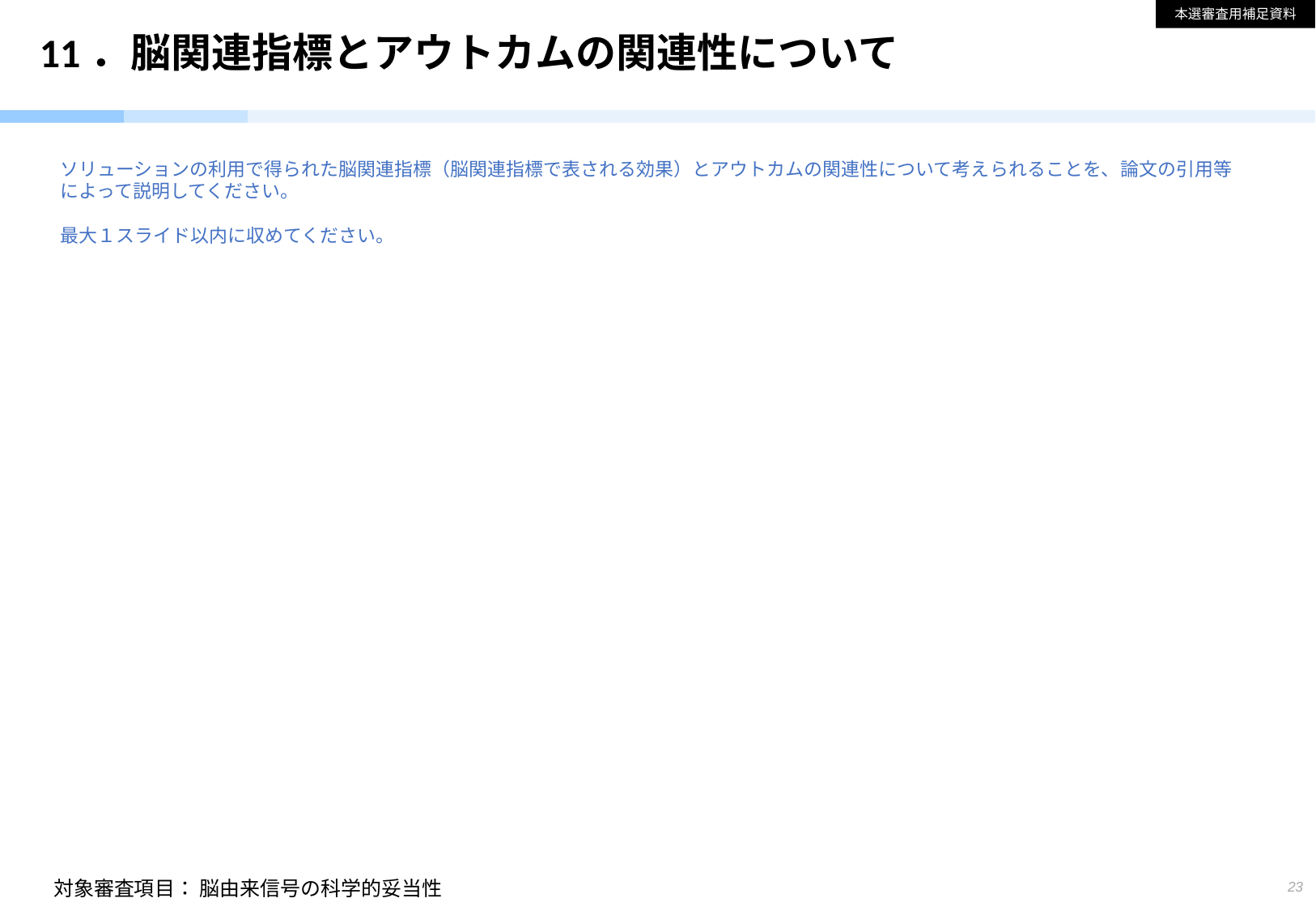

本選審査用補足資料
# 11．脳関連指標とアウトカムの関連性について
ソリューションの利用で得られた脳関連指標（脳関連指標で表される効果）とアウトカムの関連性について考えられることを、論文の引用等によって説明してください。

最大１スライド以内に収めてください。
23
対象審査項目： 脳由来信号の科学的妥当性